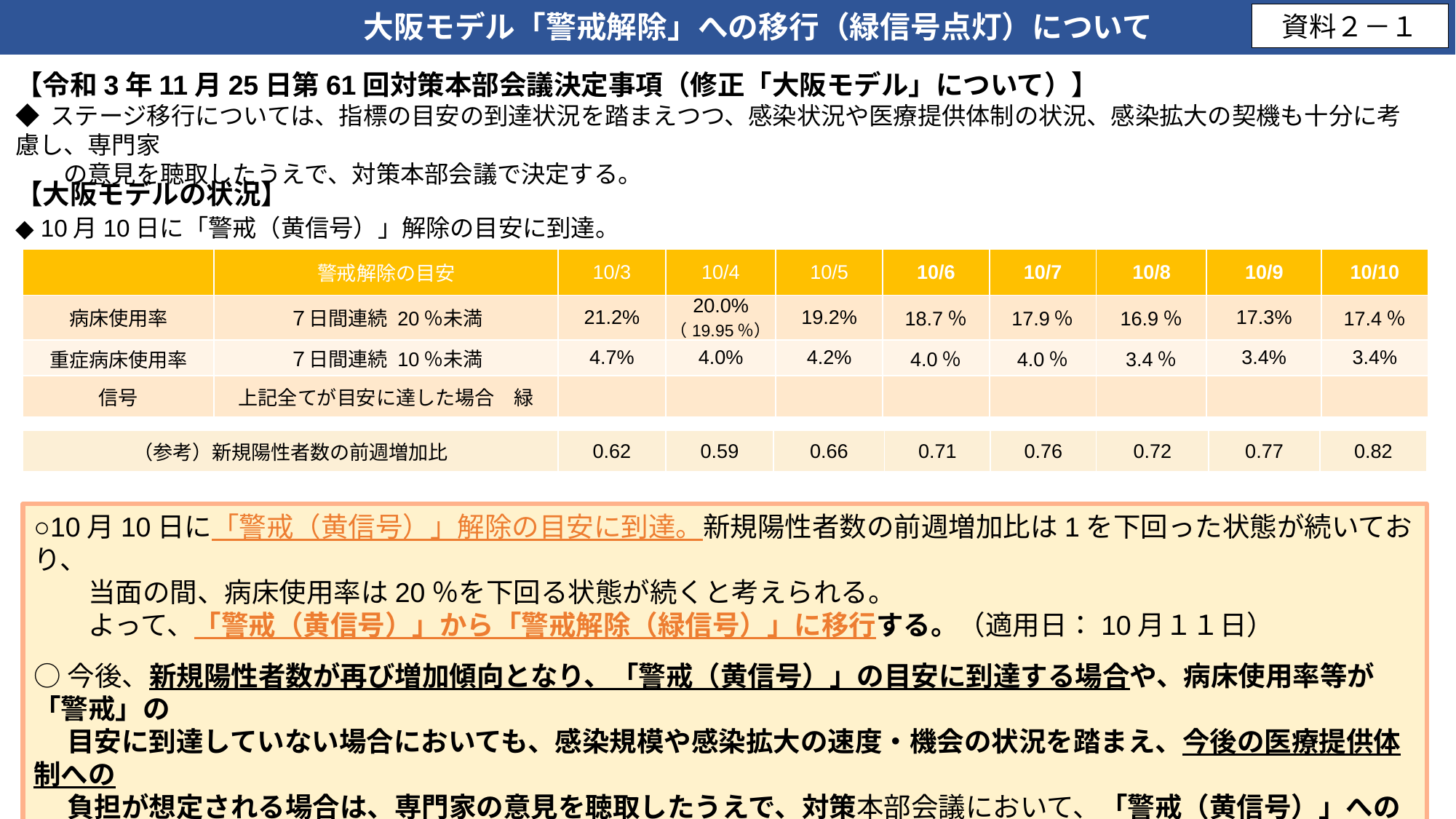

大阪モデル「警戒解除」への移行（緑信号点灯）について
資料２－１
【令和3年11月25日第61回対策本部会議決定事項（修正「大阪モデル」について）】
◆ ステージ移行については、指標の目安の到達状況を踏まえつつ、感染状況や医療提供体制の状況、感染拡大の契機も十分に考慮し、専門家
　　の意見を聴取したうえで、対策本部会議で決定する。
【大阪モデルの状況】
◆ 10月10日に「警戒（黄信号）」解除の目安に到達。

|  | 警戒解除の目安 | 10/3 | 10/4 | 10/5 | 10/6 | 10/7 | 10/8 | 10/9 | 10/10 |
| --- | --- | --- | --- | --- | --- | --- | --- | --- | --- |
| 病床使用率 | ７日間連続 20％未満 | 21.2% | 20.0% （19.95％） | 19.2% | 18.7％ | 17.9％ | 16.9％ | 17.3% | 17.4％ |
| 重症病床使用率 | ７日間連続 10％未満 | 4.7% | 4.0% | 4.2% | 4.0％ | 4.0％ | 3.4％ | 3.4% | 3.4% |
| 信号 | 上記全てが目安に達した場合　緑 |  |  |  |  |  |  |  |  |
| （参考）新規陽性者数の前週増加比 | 0.62 | 0.59 | 0.66 | 0.71 | 0.76 | 0.72 | 0.77 | 0.82 |
| --- | --- | --- | --- | --- | --- | --- | --- | --- |
○10月10日に「警戒（黄信号）」解除の目安に到達。新規陽性者数の前週増加比は1を下回った状態が続いており、
　　当面の間、病床使用率は20％を下回る状態が続くと考えられる。
　　よって、「警戒（黄信号）」から「警戒解除（緑信号）」に移行する。（適用日：10月１１日）

○今後、新規陽性者数が再び増加傾向となり、「警戒（黄信号）」の目安に到達する場合や、病床使用率等が「警戒」の
　 目安に到達していない場合においても、感染規模や感染拡大の速度・機会の状況を踏まえ、今後の医療提供体制への
　 負担が想定される場合は、専門家の意見を聴取したうえで、対策本部会議において、「警戒（黄信号）」への移行を決定
　 する。